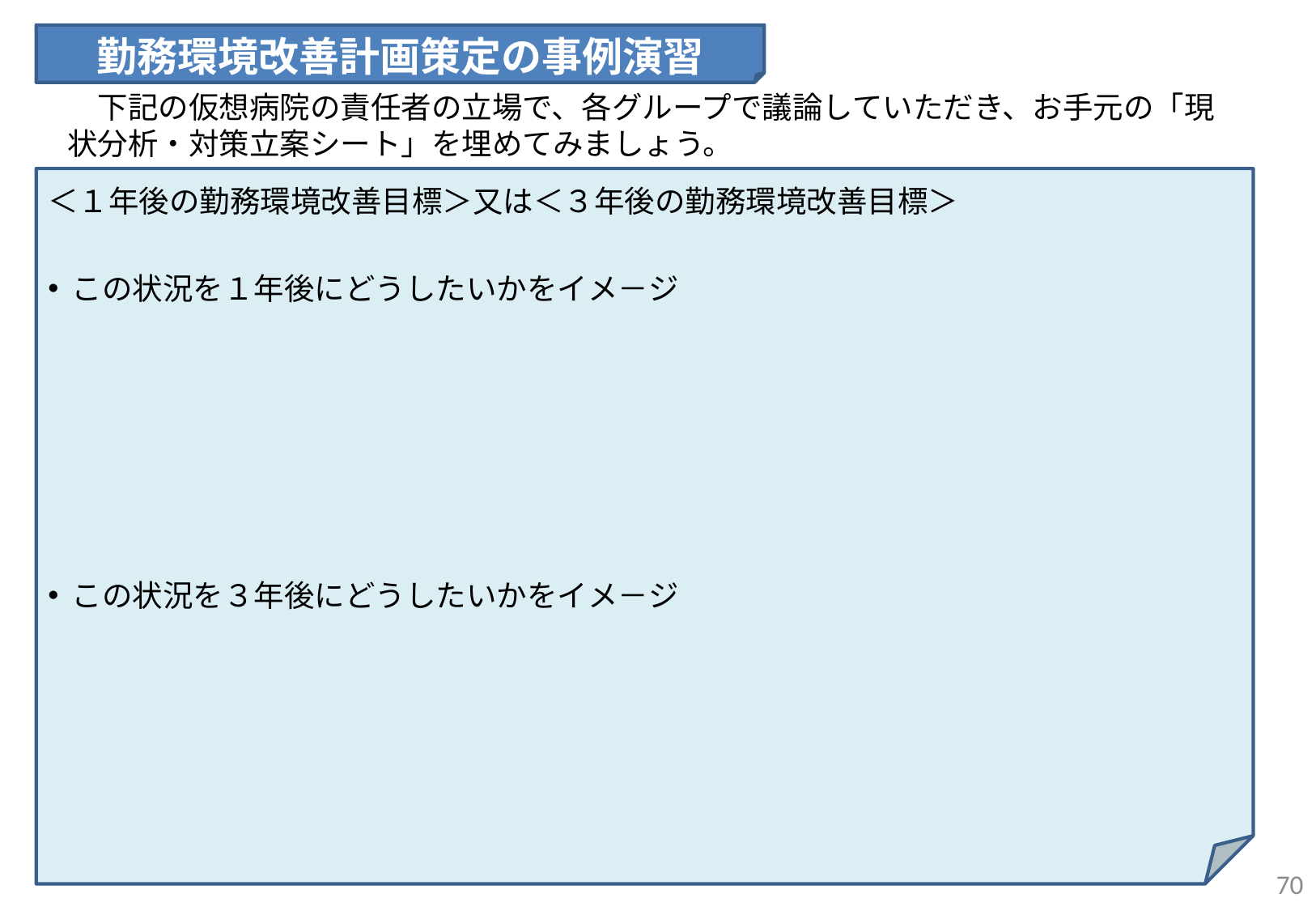

勤務環境改善計画策定の事例演習
　下記の仮想病院の責任者の立場で、各グループで議論していただき、お手元の「現状分析・対策立案シート」を埋めてみましょう。
＜１年後の勤務環境改善目標＞又は＜３年後の勤務環境改善目標＞

この状況を１年後にどうしたいかをイメ－ジ

この状況を３年後にどうしたいかをイメ－ジ

70